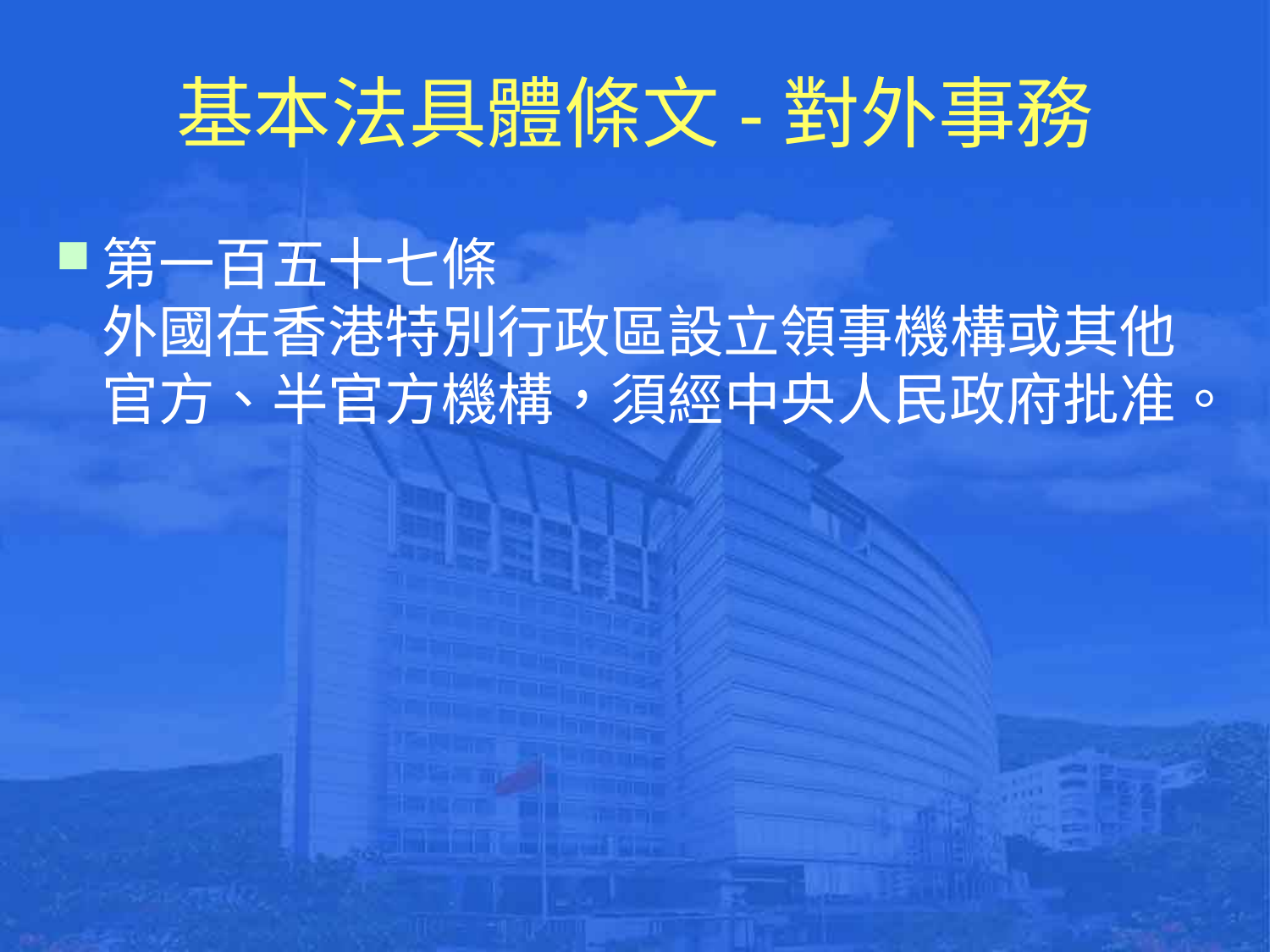

# 基本法具體條文-對外事務
第一百五十七條
外國在香港特別行政區設立領事機構或其他官方、半官方機構，須經中央人民政府批准。